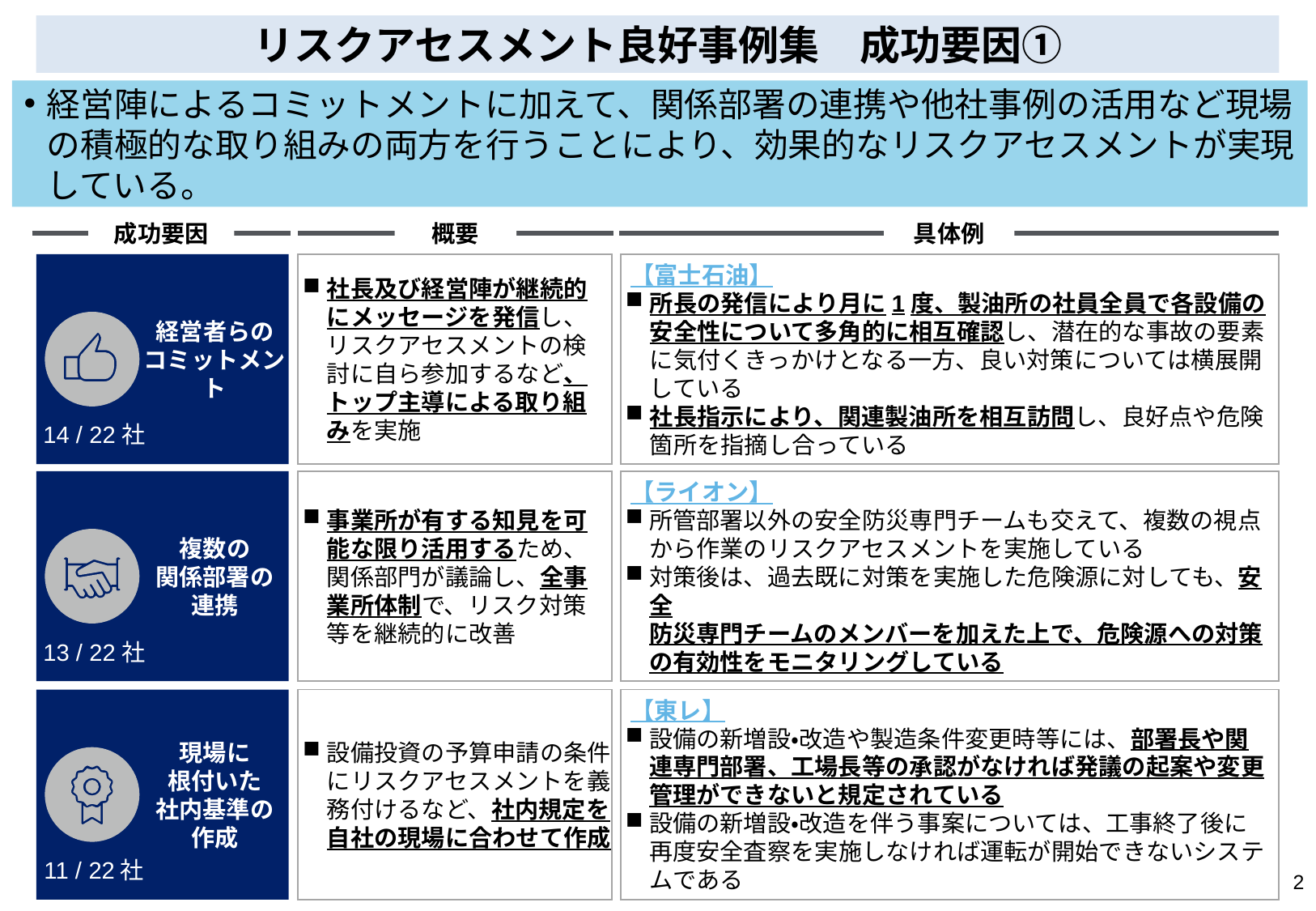

リスクアセスメント良好事例集　成功要因①
経営陣によるコミットメントに加えて、関係部署の連携や他社事例の活用など現場の積極的な取り組みの両方を行うことにより、効果的なリスクアセスメントが実現している。
成功要因
概要
具体例
【富士石油】
所長の発信により月に1度、製油所の社員全員で各設備の安全性について多角的に相互確認し、潜在的な事故の要素に気付くきっかけとなる一方、良い対策については横展開している
社長指示により、関連製油所を相互訪問し、良好点や危険箇所を指摘し合っている

経営者らの
コミットメント
社長及び経営陣が継続的にメッセージを発信し、
リスクアセスメントの検討に自ら参加するなど、トップ主導による取り組みを実施

14 / 22社

複数の
関係部署の
連携

事業所が有する知見を可能な限り活用するため、
関係部門が議論し、全事業所体制で、リスク対策等を継続的に改善
【ライオン】
所管部署以外の安全防災専門チームも交えて、複数の視点から作業のリスクアセスメントを実施している
対策後は、過去既に対策を実施した危険源に対しても、安全
防災専門チームのメンバーを加えた上で、危険源への対策の有効性をモニタリングしている

13 / 22社

現場に
根付いた
社内基準の
作成

設備投資の予算申請の条件にリスクアセスメントを義務付けるなど、社内規定を自社の現場に合わせて作成
【東レ】
設備の新増設・改造や製造条件変更時等には、部署長や関連専門部署、工場長等の承認がなければ発議の起案や変更管理ができないと規定されている
設備の新増設・改造を伴う事案については、工事終了後に
再度安全査察を実施しなければ運転が開始できないシステムである

2
11 / 22社